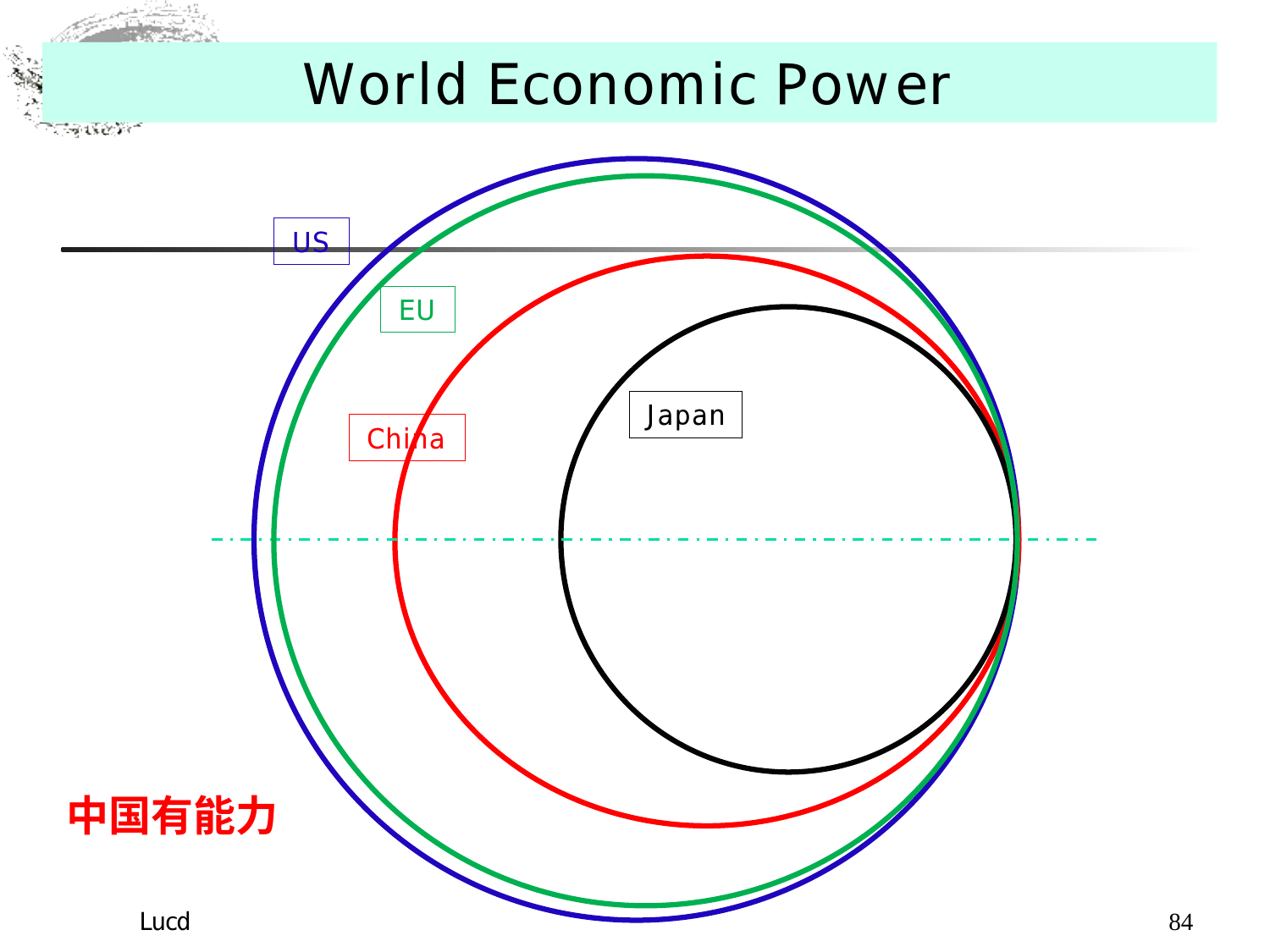

World Economic Power

US

EU

Japan
China
中国有能力
Lucd
84